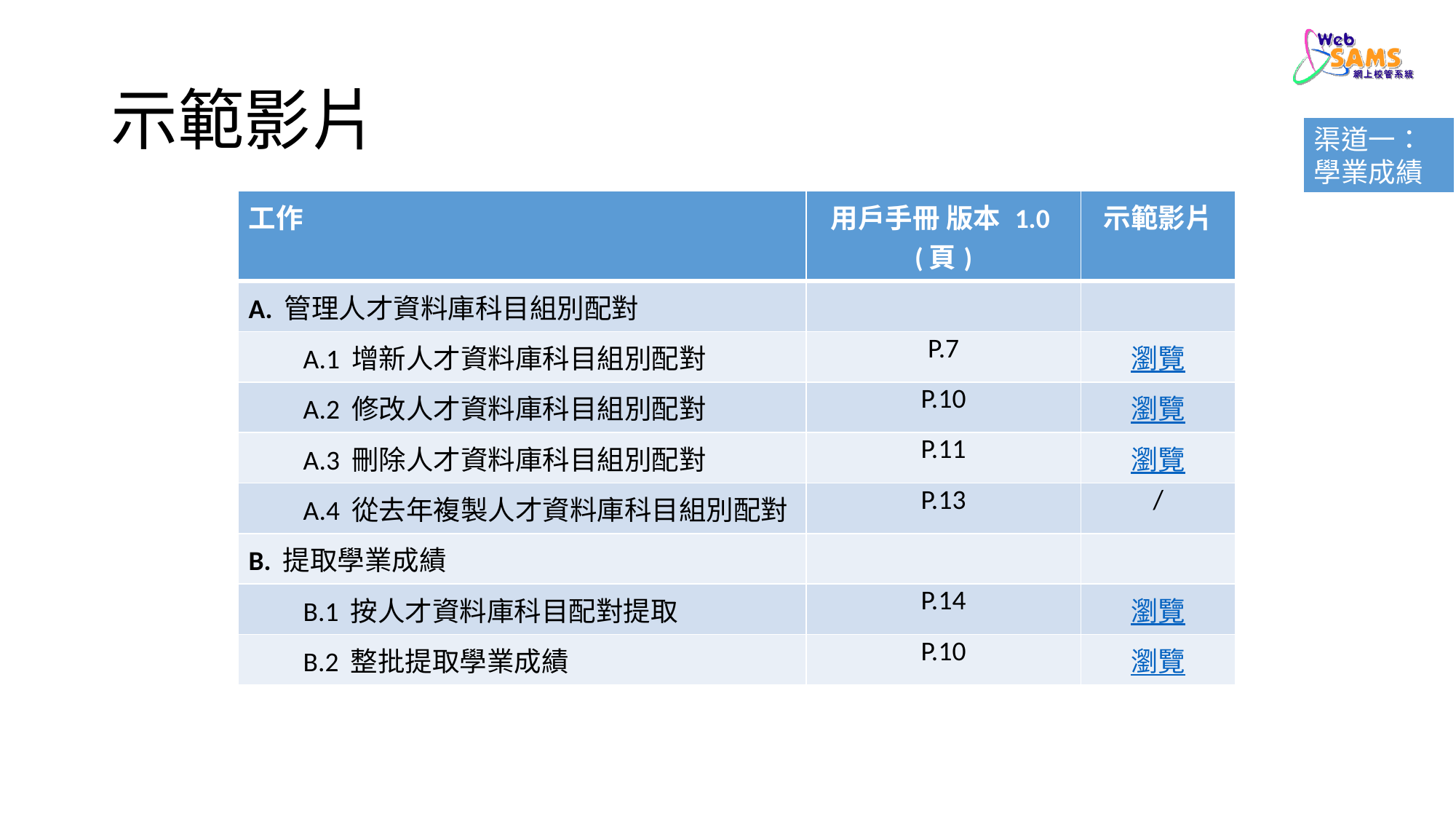

# 示範影片
渠道一：學業成績
| 工作 | 用戶手冊 版本 1.0 (頁) | 示範影片 |
| --- | --- | --- |
| A. 管理人才資料庫科目組別配對 |  |  |
| A.1 增新人才資料庫科目組別配對 | P.7 | 瀏覽 |
| A.2 修改人才資料庫科目組別配對 | P.10 | 瀏覽 |
| A.3 刪除人才資料庫科目組別配對 | P.11 | 瀏覽 |
| A.4 從去年複製人才資料庫科目組別配對 | P.13 | / |
| B. 提取學業成績 |  |  |
| B.1 按人才資料庫科目配對提取 | P.14 | 瀏覽 |
| B.2 整批提取學業成績 | P.10 | 瀏覽 |